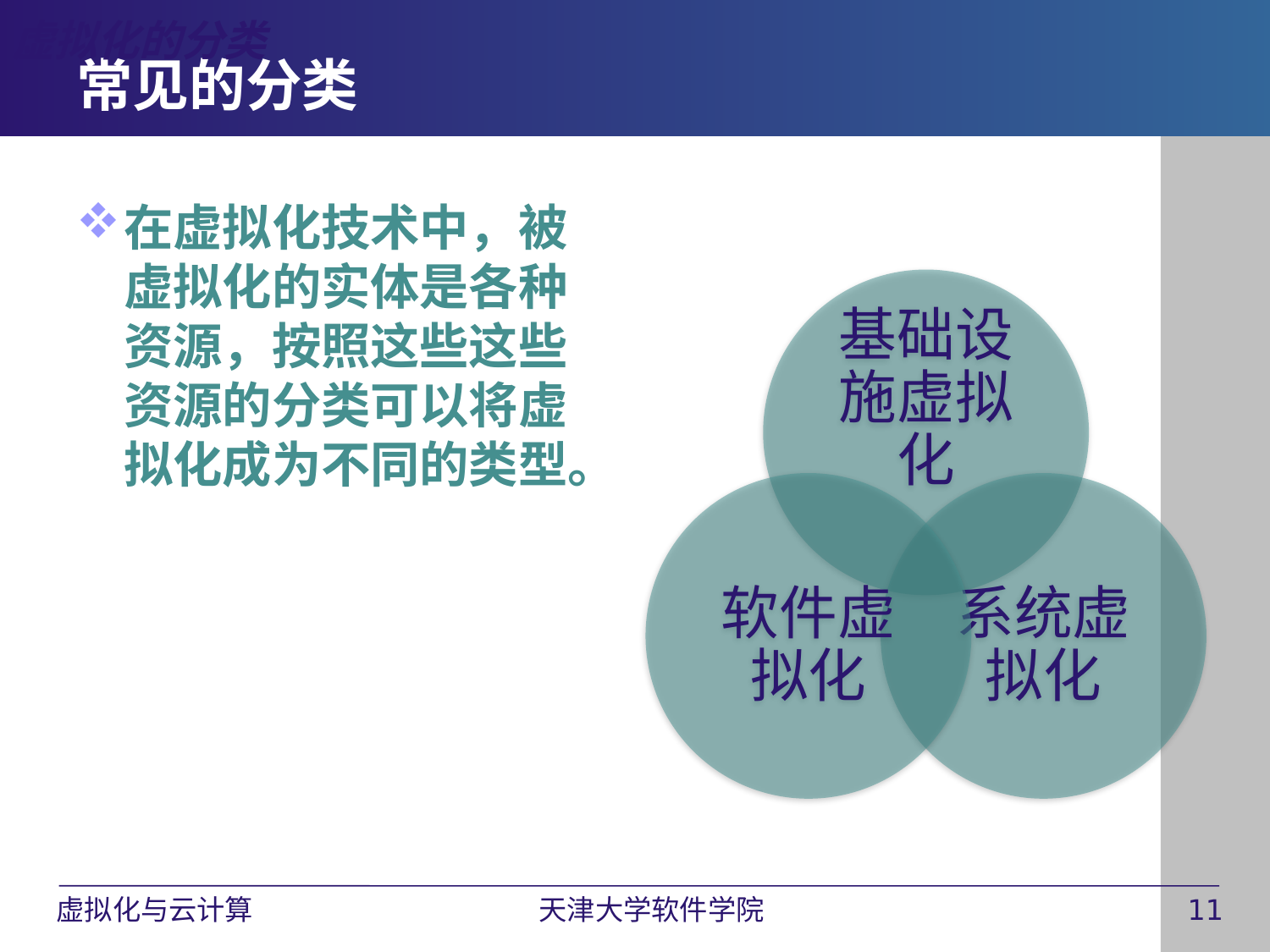

虚拟化的分类
# 常见的分类
在虚拟化技术中，被虚拟化的实体是各种资源，按照这些这些资源的分类可以将虚拟化成为不同的类型。

基础设施虚拟化
系统虚拟化
软件虚拟化